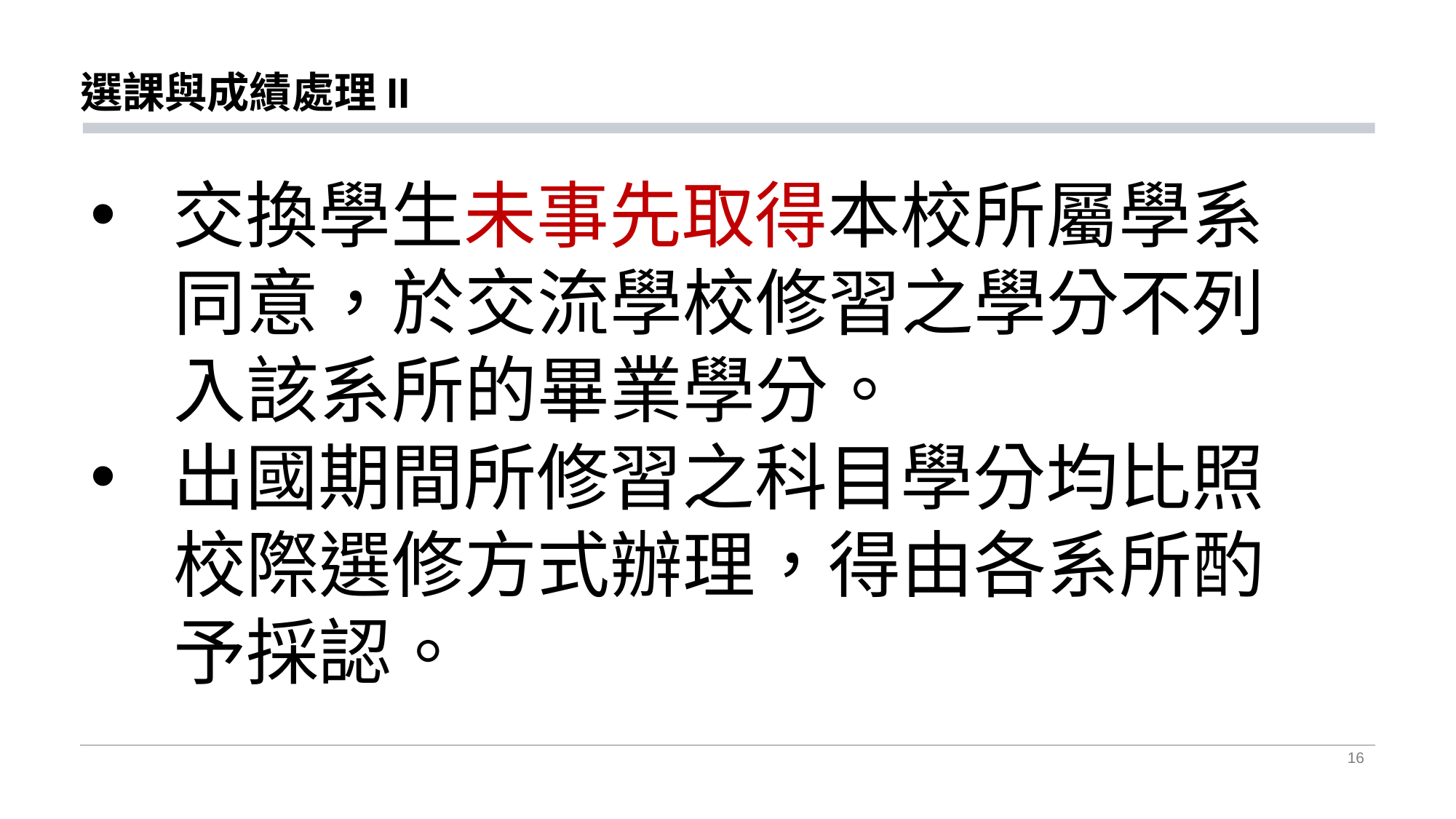

# 選課與成績處理II
交換學生未事先取得本校所屬學系
    同意，於交流學校修習之學分不列
    入該系所的畢業學分。
出國期間所修習之科目學分均比照
    校際選修方式辦理，得由各系所酌
    予採認。
16